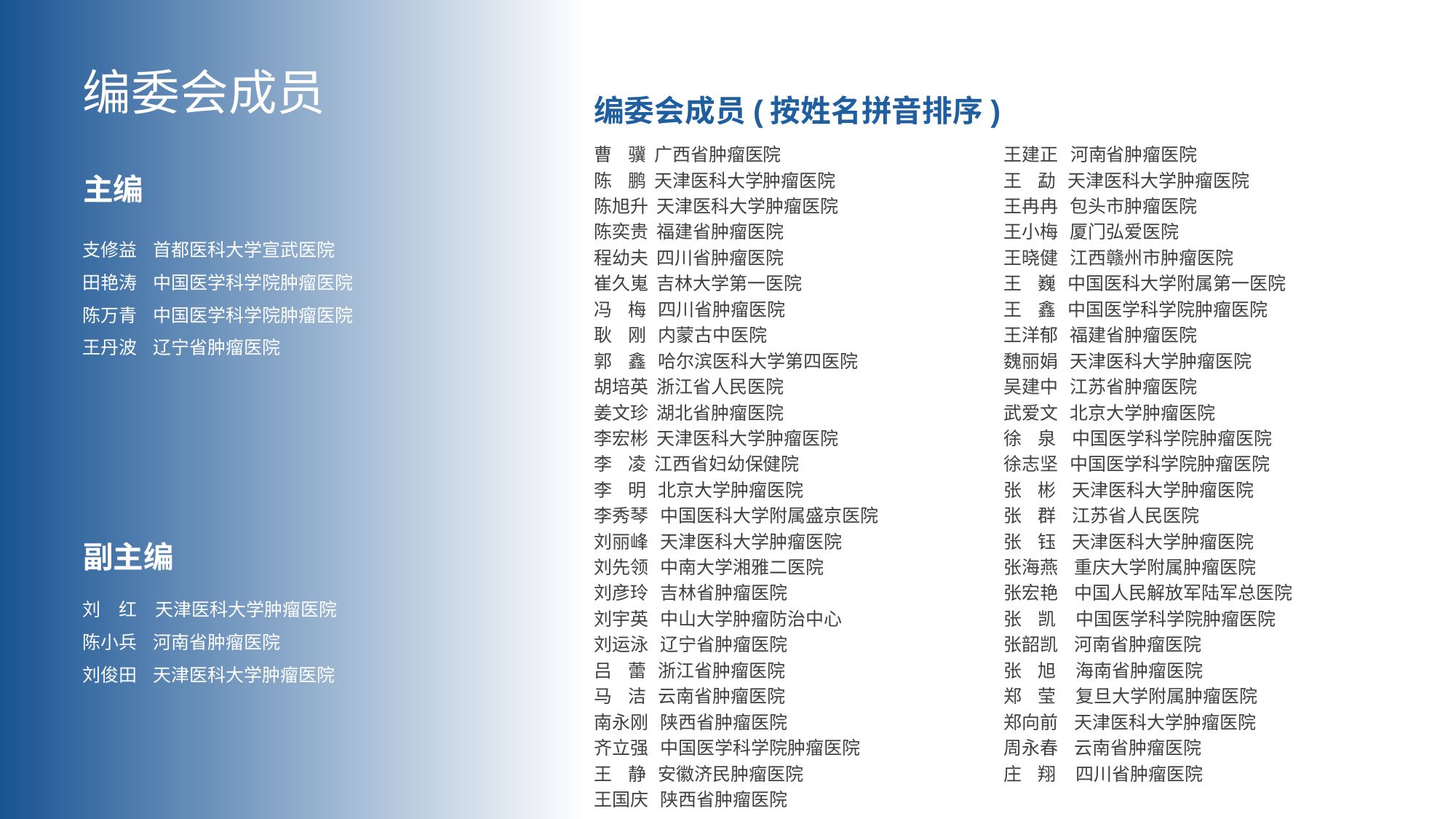

编委会成员
编委会成员(按姓名拼音排序)
曹    骥  广西省肿瘤医院
陈    鹏  天津医科大学肿瘤医院
陈旭升  天津医科大学肿瘤医院
陈奕贵  福建省肿瘤医院
程幼夫  四川省肿瘤医院
崔久嵬  吉林大学第一医院
冯    梅   四川省肿瘤医院
耿    刚   内蒙古中医院
郭    鑫   哈尔滨医科大学第四医院
胡培英  浙江省人民医院
姜文珍  湖北省肿瘤医院
李宏彬  天津医科大学肿瘤医院
李    凌  江西省妇幼保健院
李    明   北京大学肿瘤医院
李秀琴   中国医科大学附属盛京医院
刘丽峰   天津医科大学肿瘤医院
刘先领   中南大学湘雅二医院
刘彦玲   吉林省肿瘤医院
刘宇英   中山大学肿瘤防治中心
刘运泳   辽宁省肿瘤医院
吕    蕾   浙江省肿瘤医院
马    洁   云南省肿瘤医院
南永刚   陕西省肿瘤医院
齐立强   中国医学科学院肿瘤医院
王    静   安徽济民肿瘤医院
王国庆   陕西省肿瘤医院
王建正   河南省肿瘤医院
王    勐   天津医科大学肿瘤医院
王冉冉   包头市肿瘤医院
王小梅   厦门弘爱医院
王晓健   江西赣州市肿瘤医院
王    巍   中国医科大学附属第一医院
王    鑫   中国医学科学院肿瘤医院
王洋郁   福建省肿瘤医院
魏丽娟   天津医科大学肿瘤医院
吴建中   江苏省肿瘤医院
武爱文   北京大学肿瘤医院
徐    泉    中国医学科学院肿瘤医院
徐志坚   中国医学科学院肿瘤医院
张    彬    天津医科大学肿瘤医院
张    群    江苏省人民医院
张    钰    天津医科大学肿瘤医院
张海燕    重庆大学附属肿瘤医院
张宏艳    中国人民解放军陆军总医院
张    凯     中国医学科学院肿瘤医院
张韶凯    河南省肿瘤医院
张    旭     海南省肿瘤医院
郑    莹     复旦大学附属肿瘤医院
郑向前    天津医科大学肿瘤医院
周永春    云南省肿瘤医院
庄    翔     四川省肿瘤医院
主编
支修益    首都医科大学宣武医院
田艳涛    中国医学科学院肿瘤医院
陈万青    中国医学科学院肿瘤医院
王丹波    辽宁省肿瘤医院
副主编
刘　红　天津医科大学肿瘤医院
陈小兵    河南省肿瘤医院
刘俊田    天津医科大学肿瘤医院